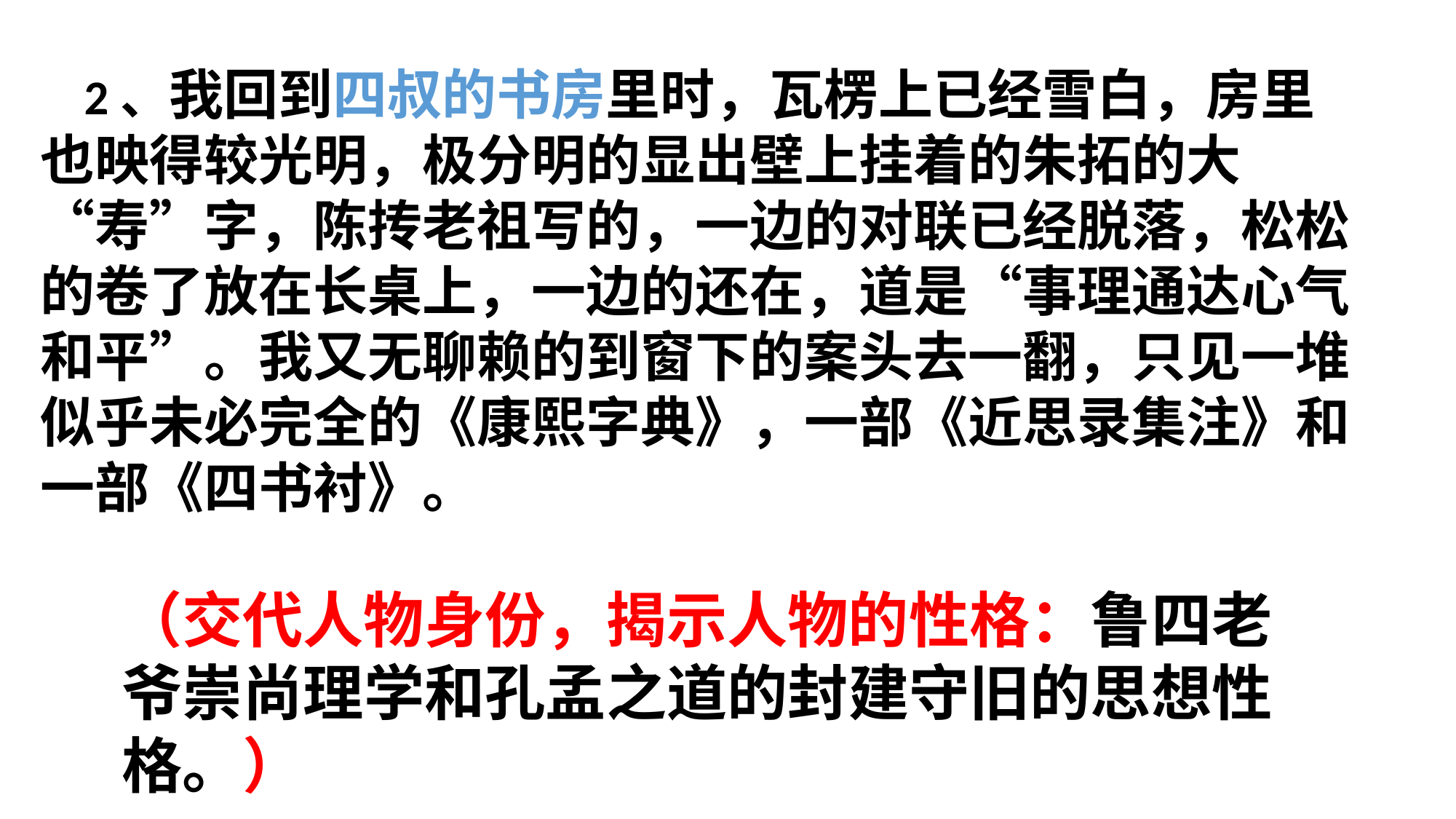

2、我回到四叔的书房里时，瓦楞上已经雪白，房里也映得较光明，极分明的显出壁上挂着的朱拓的大“寿”字，陈抟老祖写的，一边的对联已经脱落，松松的卷了放在长桌上，一边的还在，道是“事理通达心气和平”。我又无聊赖的到窗下的案头去一翻，只见一堆似乎未必完全的《康熙字典》，一部《近思录集注》和一部《四书衬》。
（交代人物身份，揭示人物的性格：鲁四老爷崇尚理学和孔孟之道的封建守旧的思想性格。）